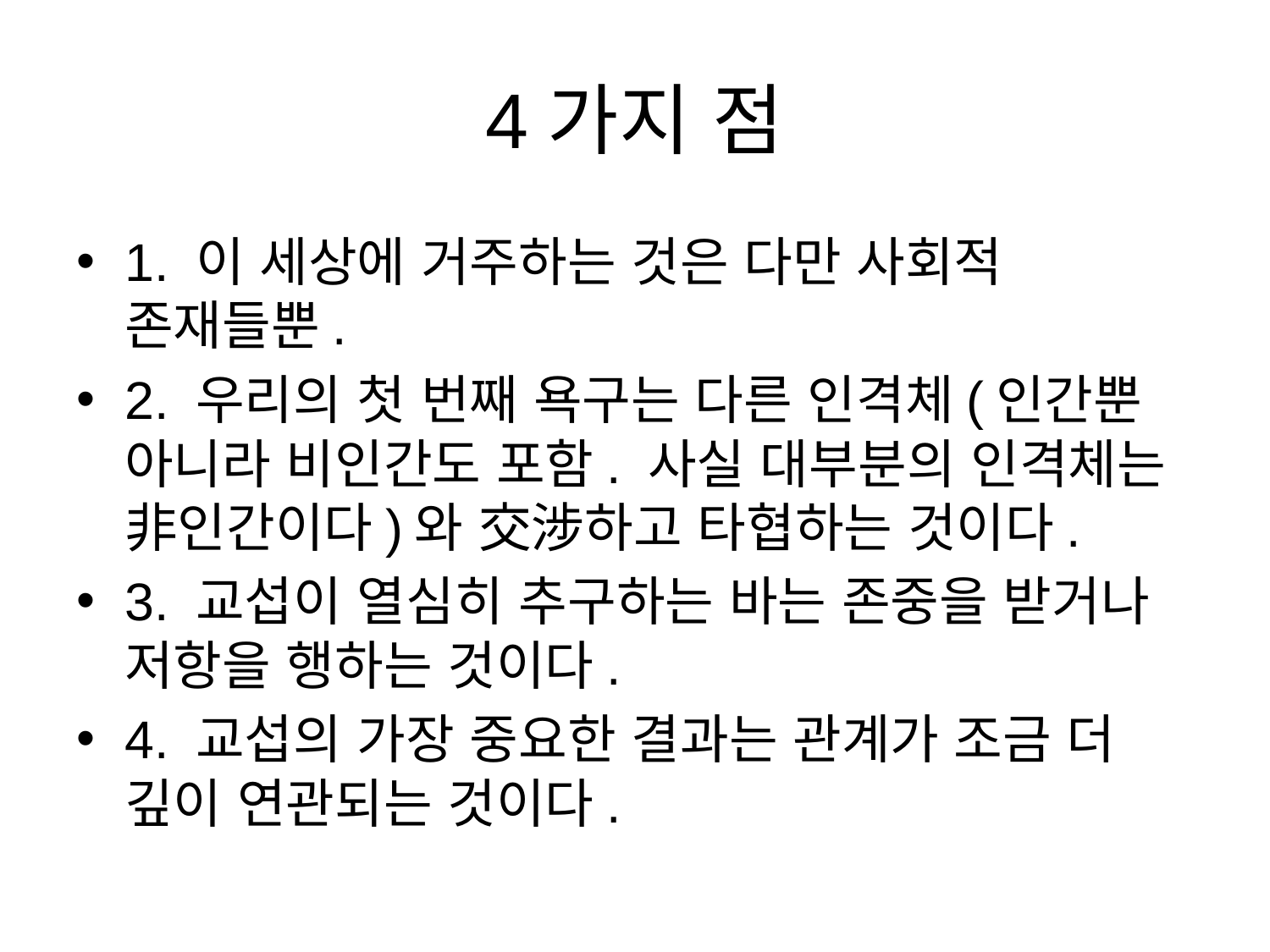

# 4가지 점
1. 이 세상에 거주하는 것은 다만 사회적 존재들뿐.
2. 우리의 첫 번째 욕구는 다른 인격체(인간뿐 아니라 비인간도 포함. 사실 대부분의 인격체는 非인간이다)와 交涉하고 타협하는 것이다.
3. 교섭이 열심히 추구하는 바는 존중을 받거나 저항을 행하는 것이다.
4. 교섭의 가장 중요한 결과는 관계가 조금 더 깊이 연관되는 것이다.